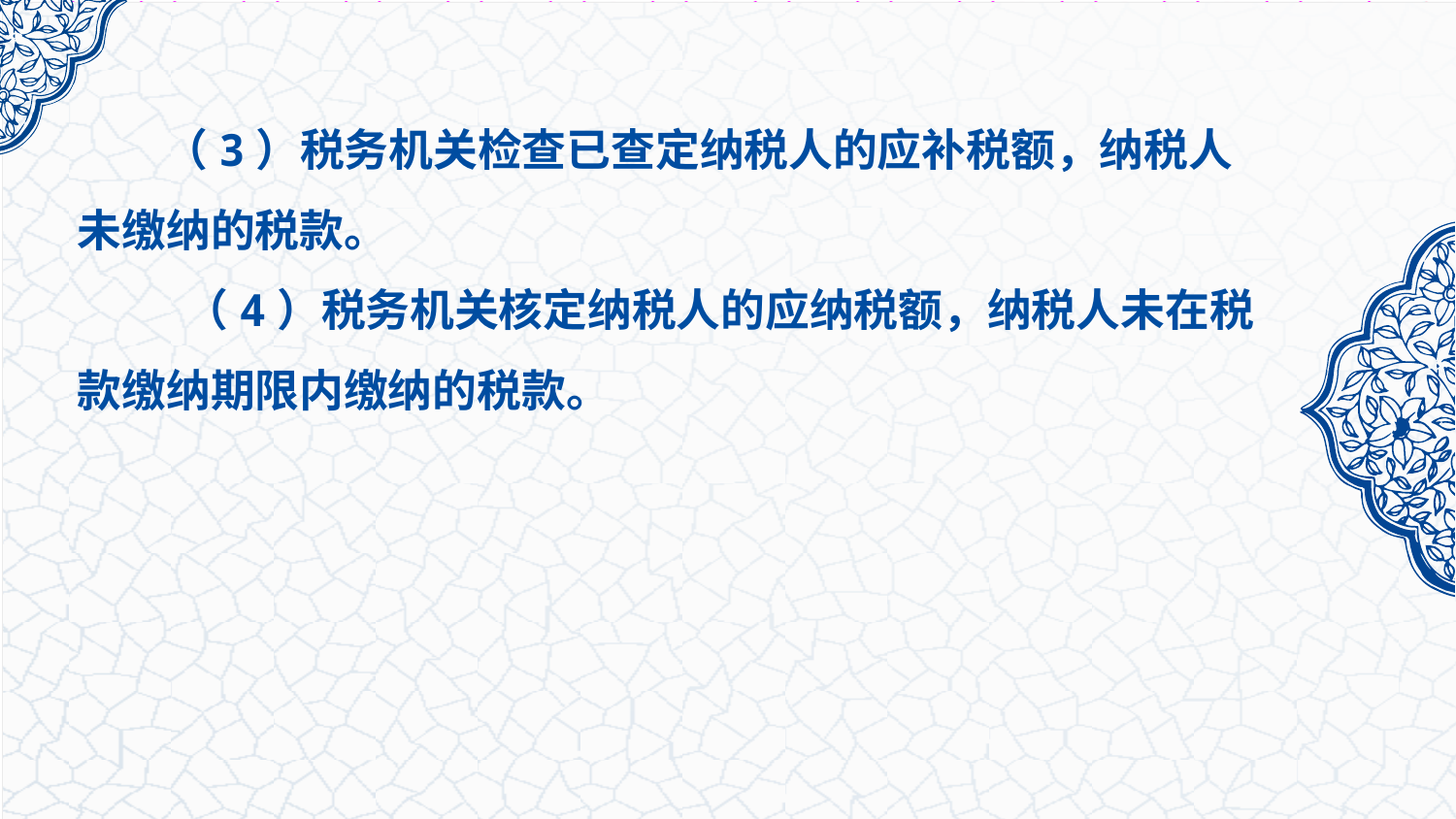

（3）税务机关检查已查定纳税人的应补税额，纳税人未缴纳的税款。
 （4）税务机关核定纳税人的应纳税额，纳税人未在税款缴纳期限内缴纳的税款。